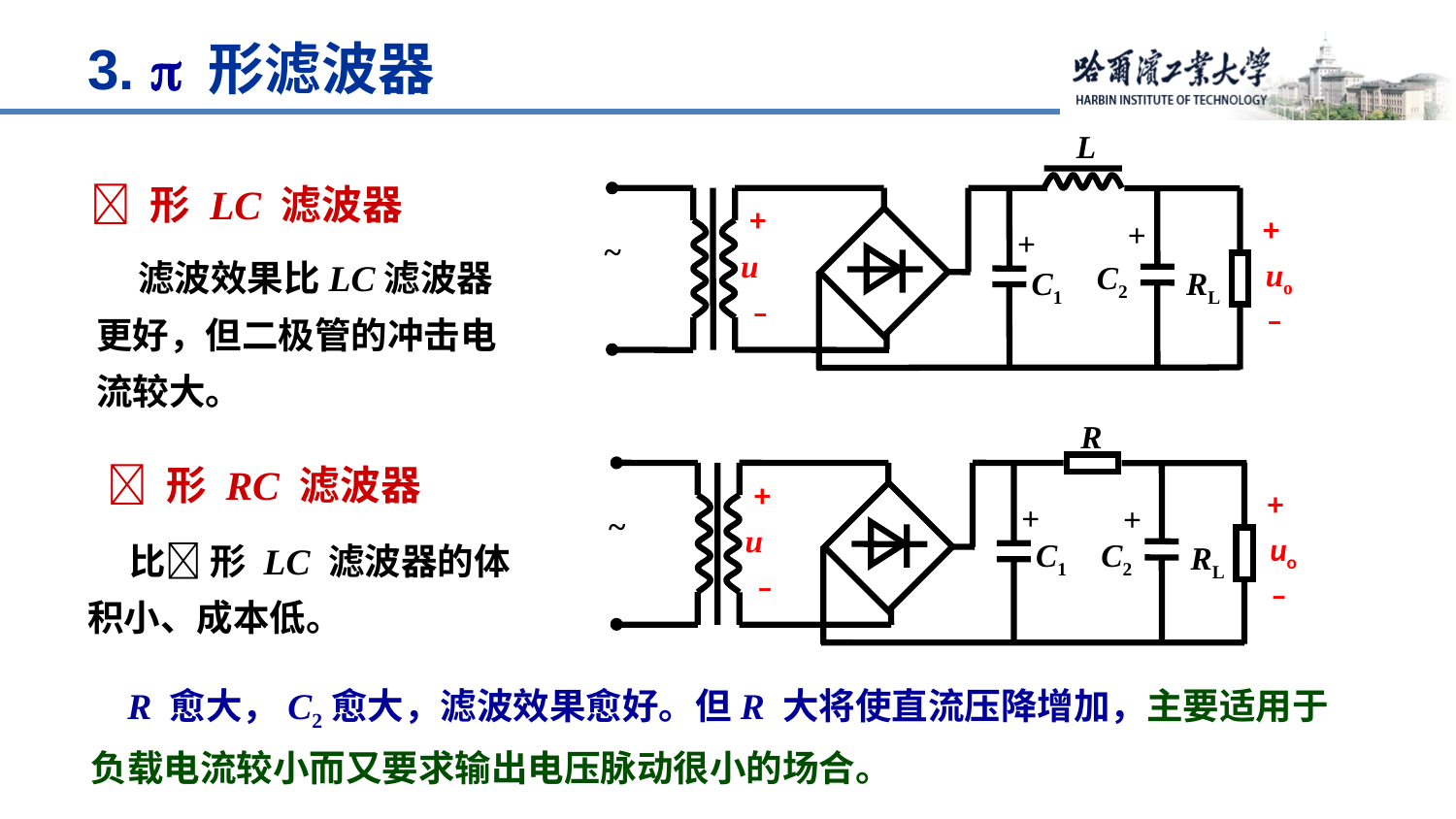

3. π 形滤波器
L

+
+
+
+

~

 u
uo

C2

C1
RL

–
–

π 形 LC 滤波器
    滤波效果比LC滤波器更好，但二极管的冲击电流较大。
R

+
+
+
+

~

 u
uo

C1
C2
RL

–
–

π 形 RC 滤波器
    比π 形 LC 滤波器的体积小、成本低。
    R 愈大，C2愈大，滤波效果愈好。但R 大将使直流压降增加，主要适用于负载电流较小而又要求输出电压脉动很小的场合。